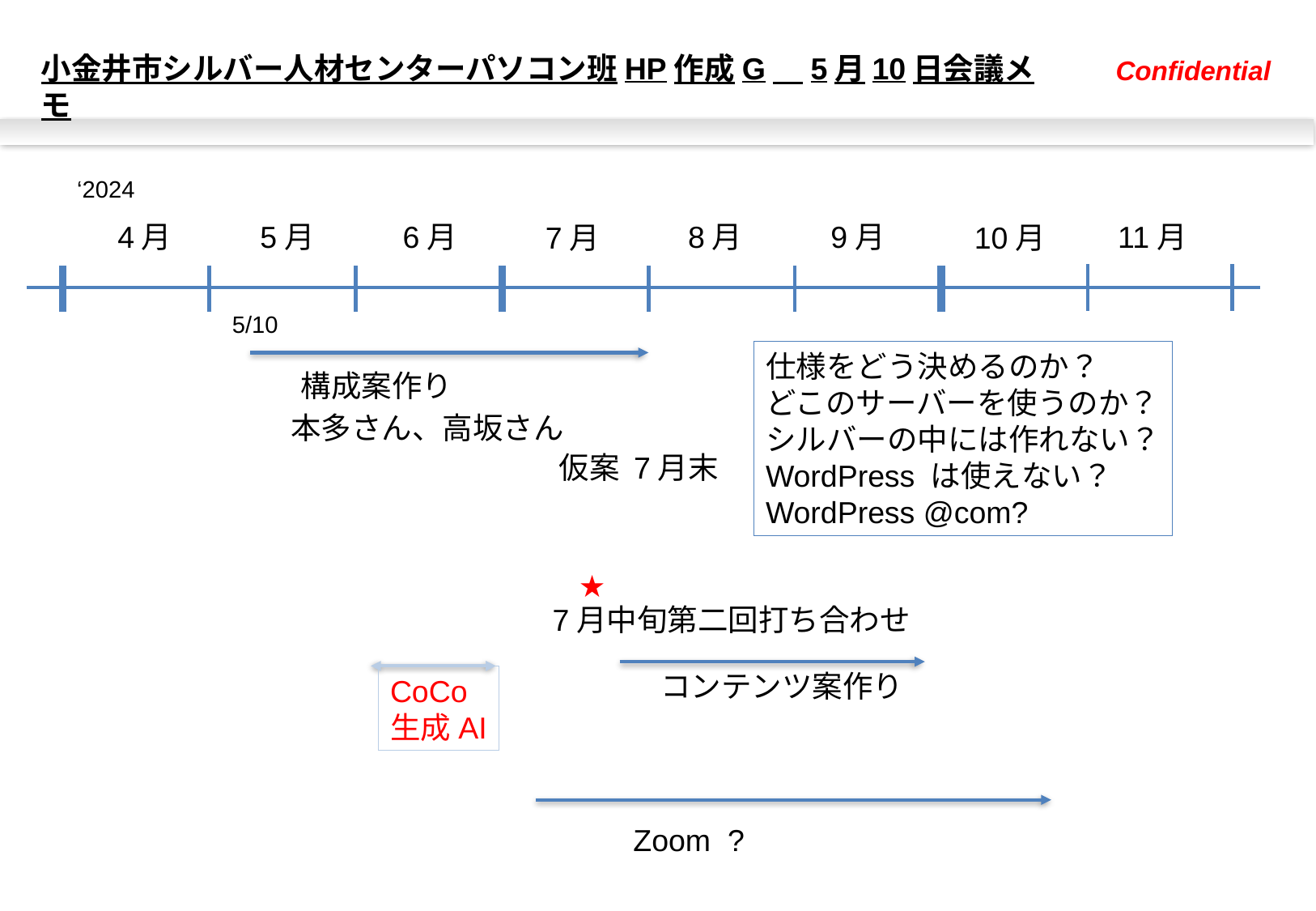

Confidential
小金井市シルバー人材センターパソコン班HP作成G　5月10日会議メモ
‘2024
11月
4月
5月
6月
8月
9月
7月
10月
5/10
仕様をどう決めるのか？
どこのサーバーを使うのか？
シルバーの中には作れない？
WordPress は使えない？
WordPress @com?
構成案作り
本多さん、高坂さん
仮案 7月末

★
7月中旬第二回打ち合わせ
コンテンツ案作り
CoCo
生成AI
Zoom  ?